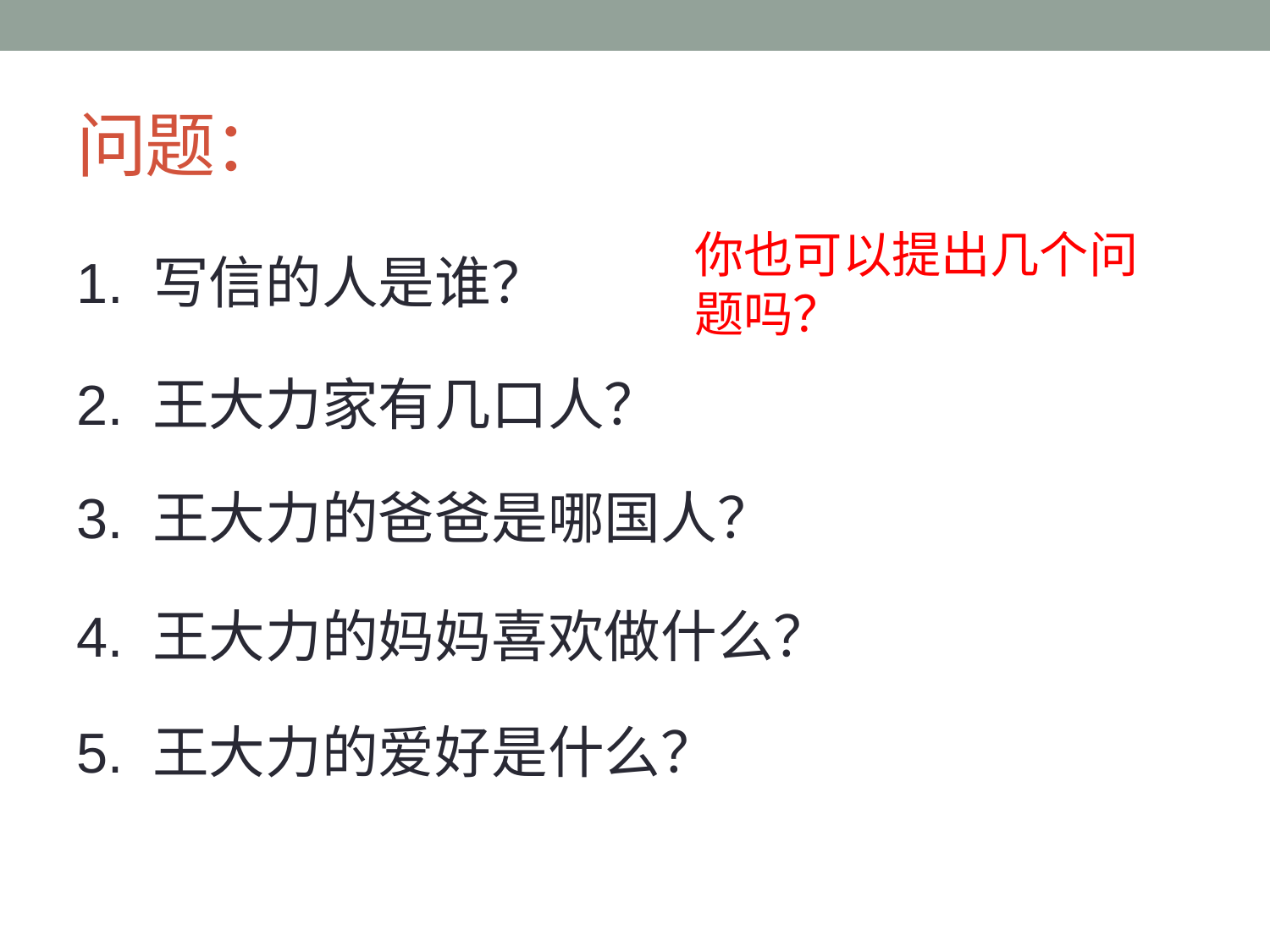

# 问题：
你也可以提出几个问题吗？
1. 写信的人是谁？
2. 王大力家有几口人？
3. 王大力的爸爸是哪国人？
4. 王大力的妈妈喜欢做什么？
5. 王大力的爱好是什么？